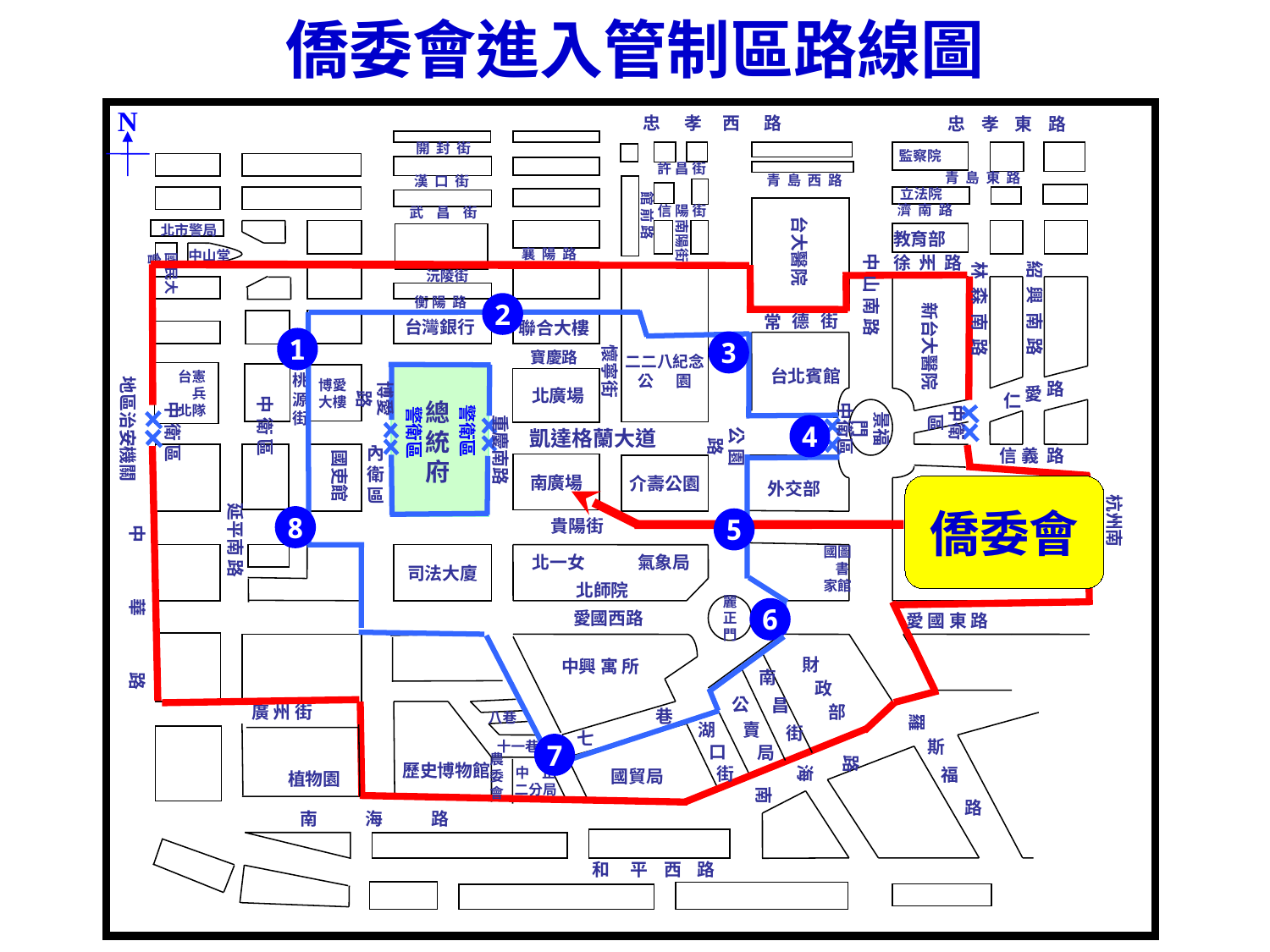

僑委會進入管制區路線圖

忠      孝     西      路
忠    孝    東    路
N

開  封  街
監察院

許 昌 街

青  島  東  路
青  島  西  路
漢  口  街

館 前 路
立法院

濟  南  路
信 陽 街
武    昌    街

南陽街
台大醫院
北市警局

教育部

中 山 南 路

紹  興  南  路
襄  陽  路
國民大會
林  森  南  路

徐  州  路

中山堂
沅陵街

衡 陽  路

2
新台大醫院

德
街
常

台灣銀行

聯合大樓

1
懷寧街
3

寶慶路
二二八紀念
公      園
地區治安機關
台北賓館
博愛路
台憲
    兵
北隊
桃
源
街

警衛區

  警衛區

博愛
大樓
路
愛

中 衛 區
仁

中衛區
中衛區

北廣場

中 衛 區

景福門
總
統
府

重慶南路

公 園 路

內
衛
區

4

凱達格蘭大道

信 義  路

國吏館

南廣場

介壽公園

延平南 路

僑委會
杭州南路

外交部
中              華              路

8
5
貴陽街

中正紀念堂

國圖
  書
家館

司法大廈

氣象局

北一女

北師院
麗
正
門
6

愛 國 東 路
愛國西路

財
中興 寓 所

南

政

公
昌

部

廣 州 街

羅

巷
八巷

賣

街

湖

七
7

斯

局
十一巷
口

路

歷史博物館

福
海

農
委
會
中    正
二分局
植物園
國貿局
街

南

路

南            海            路

和     平    西    路